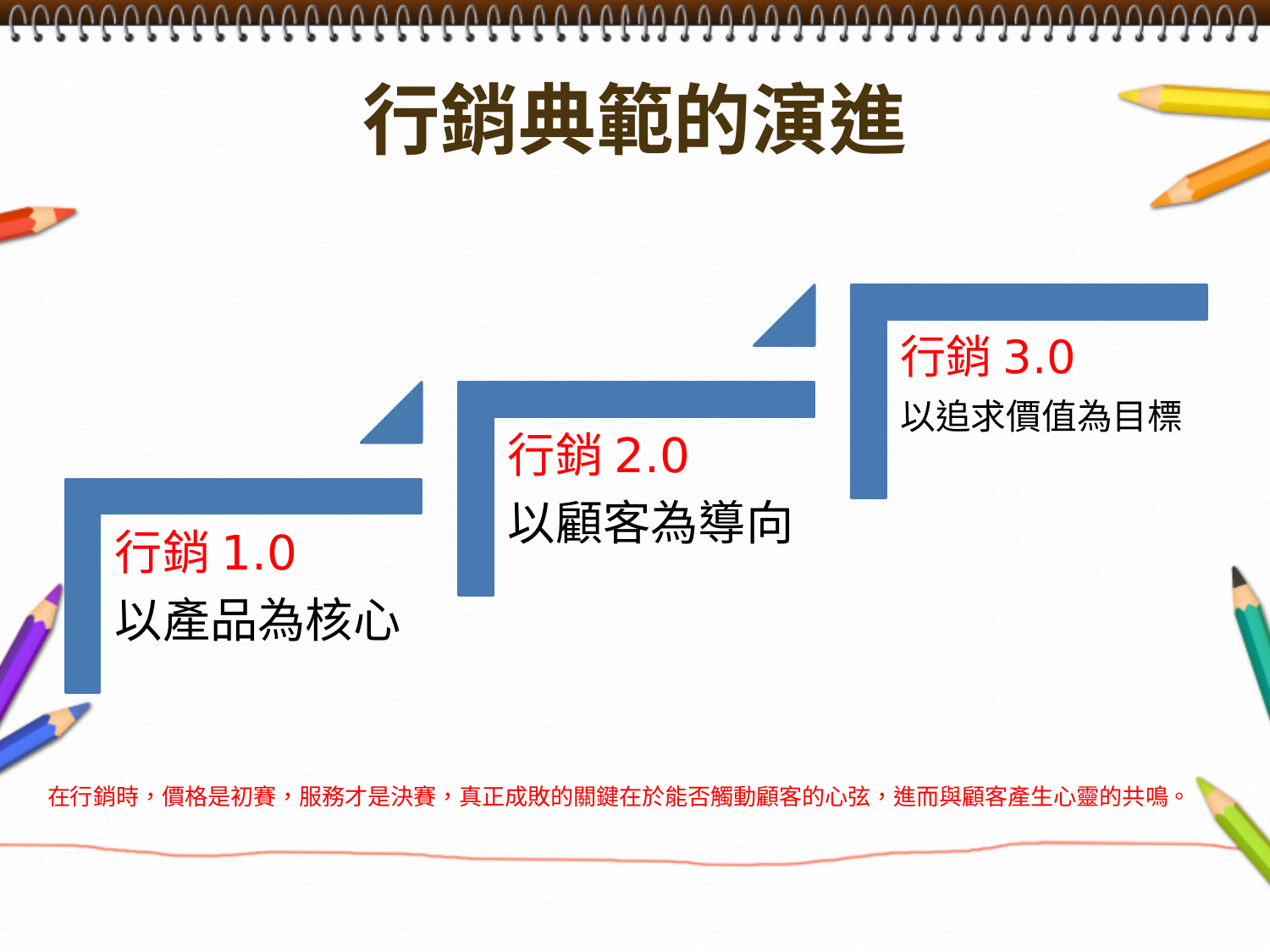

# 行銷典範的演進
行銷1.0
以產品為核心
行銷2.0
以顧客為導向
行銷3.0
以追求價值為目標
在行銷時，價格是初賽，服務才是決賽，真正成敗的關鍵在於能否觸動顧客的心弦，進而與顧客產生心靈的共鳴。